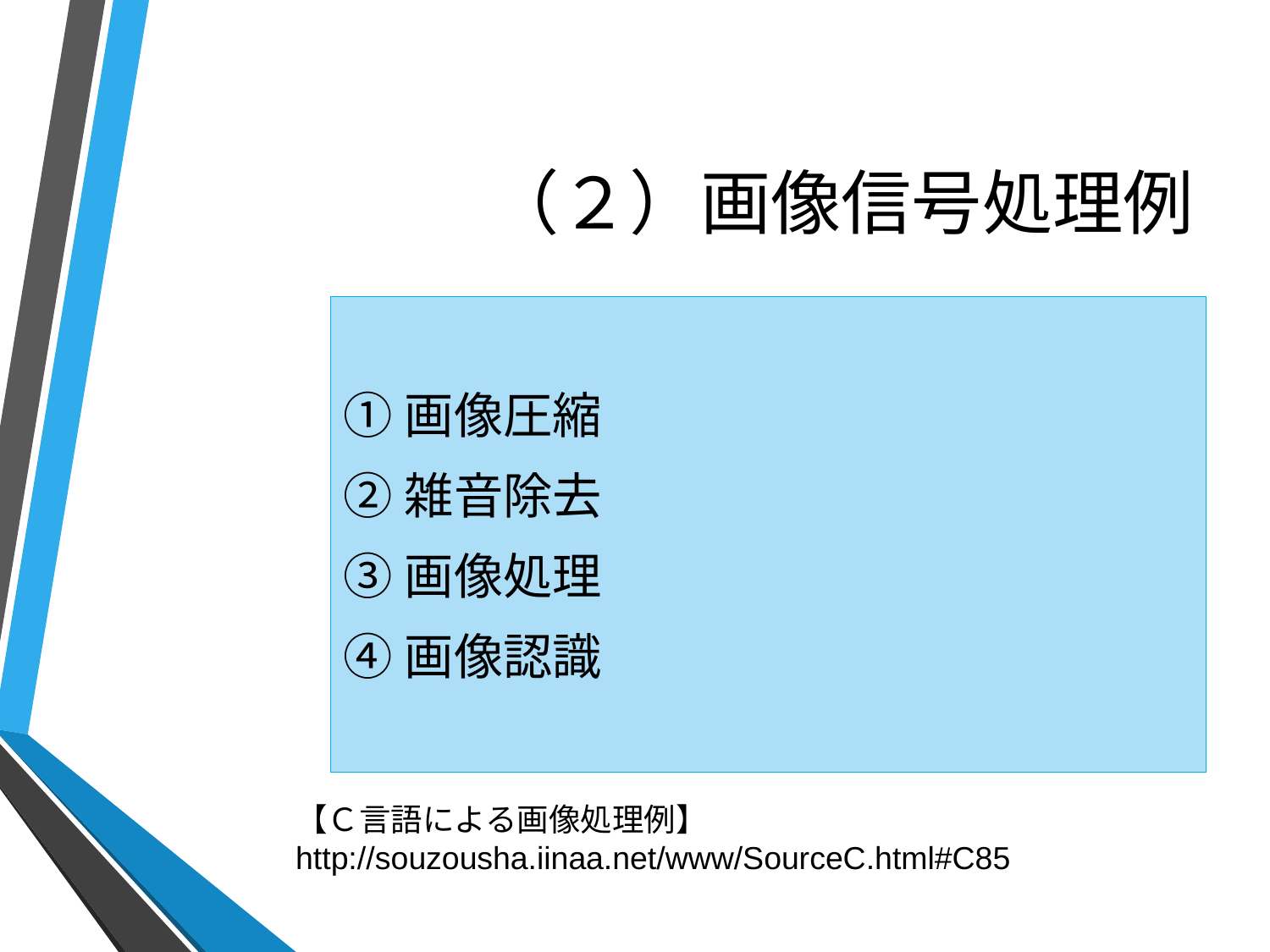

# （２）画像信号処理例
①画像圧縮
②雑音除去
③画像処理
④画像認識
【Ｃ言語による画像処理例】
http://souzousha.iinaa.net/www/SourceC.html#C85